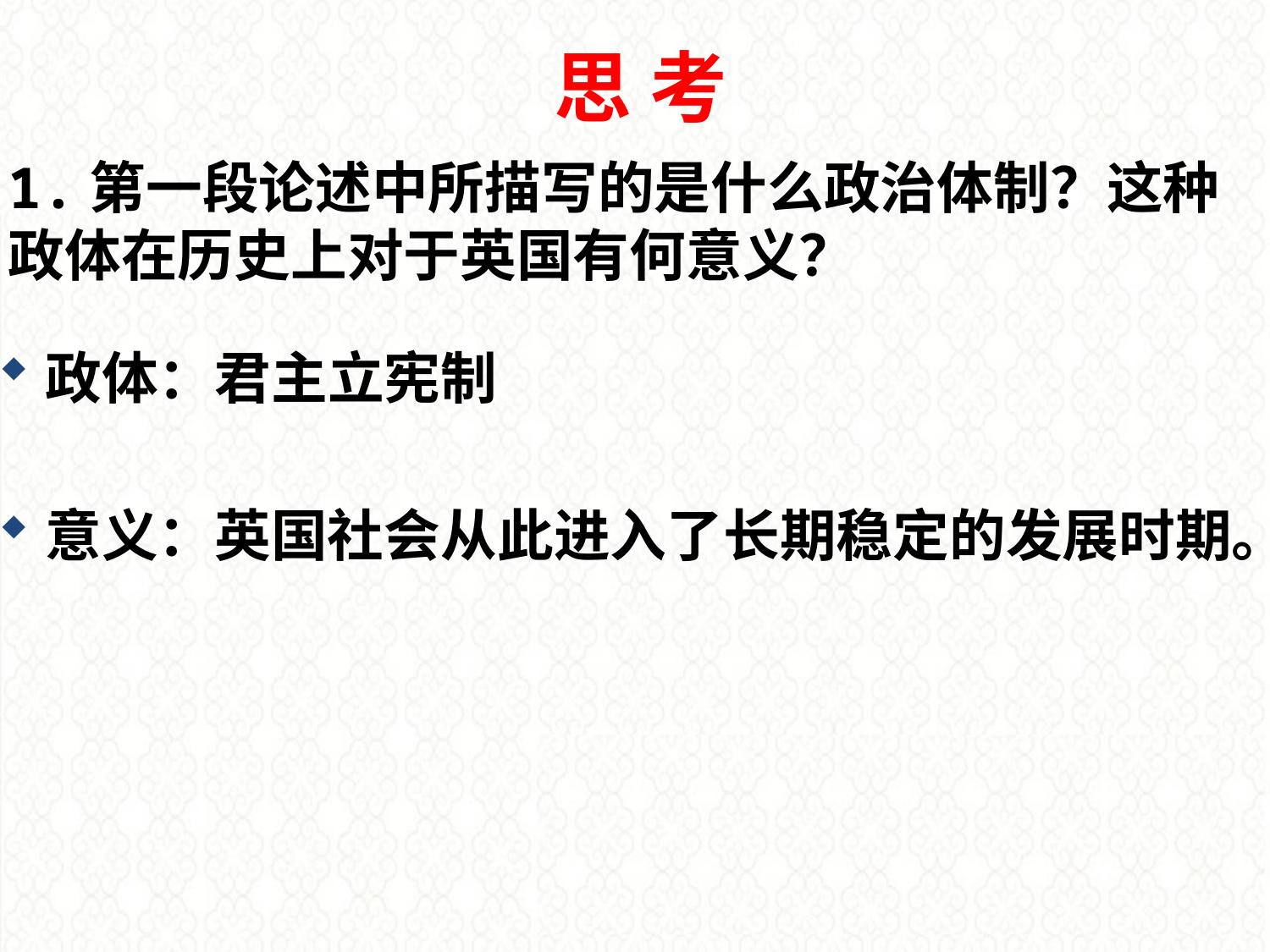

# 思 考

1.第一段论述中所描写的是什么政治体制？这种政体在历史上对于英国有何意义？
政体：君主立宪制

意义：英国社会从此进入了长期稳定的发展时期。